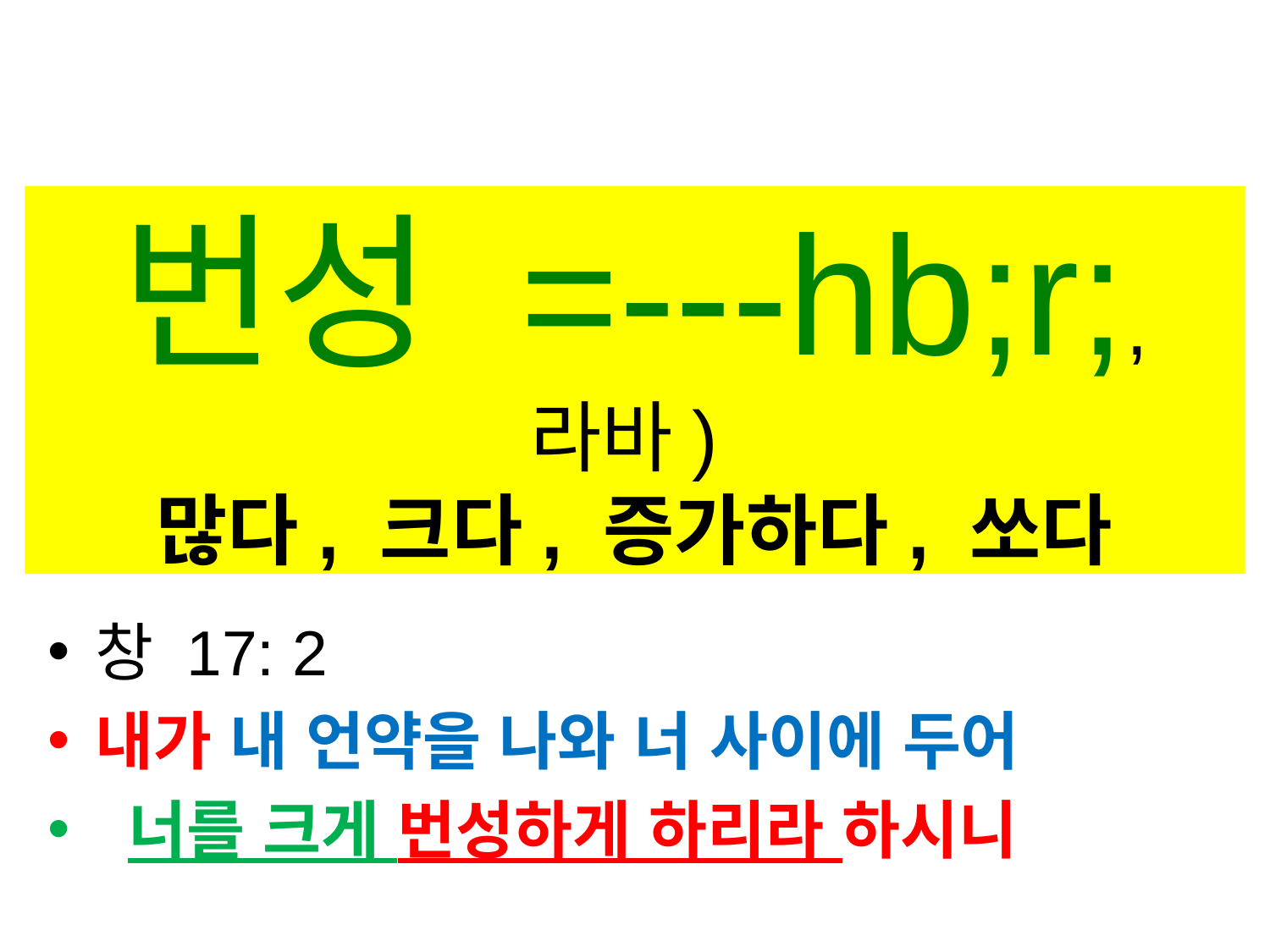

# 번성 =---hb;r;, 라바) 많다, 크다, 증가하다, 쏘다
창 17: 2
내가 내 언약을 나와 너 사이에 두어
 너를 크게 번성하게 하리라 하시니